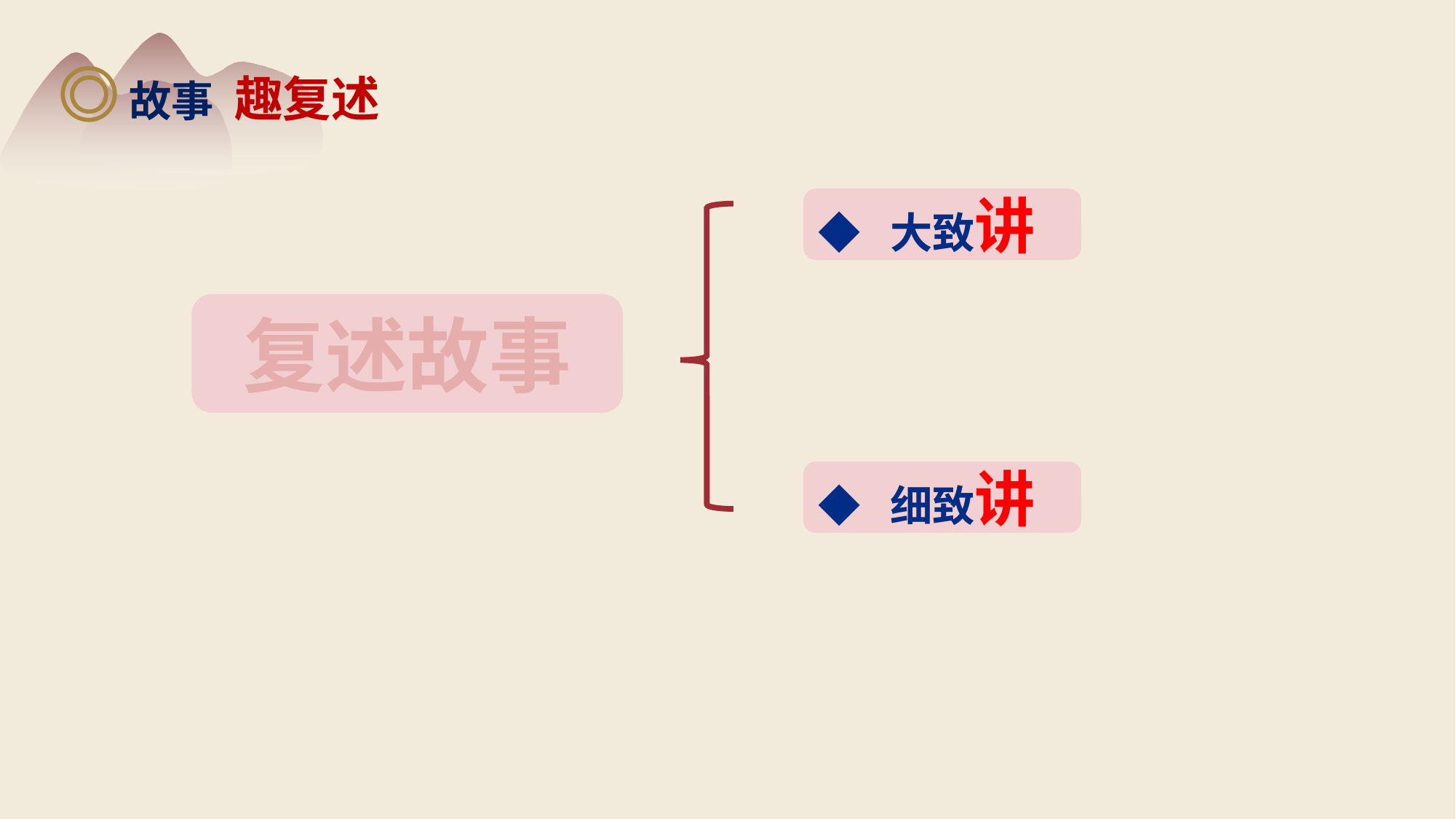

故事 趣复述

◆  大致讲

复述故事
◆  细致讲